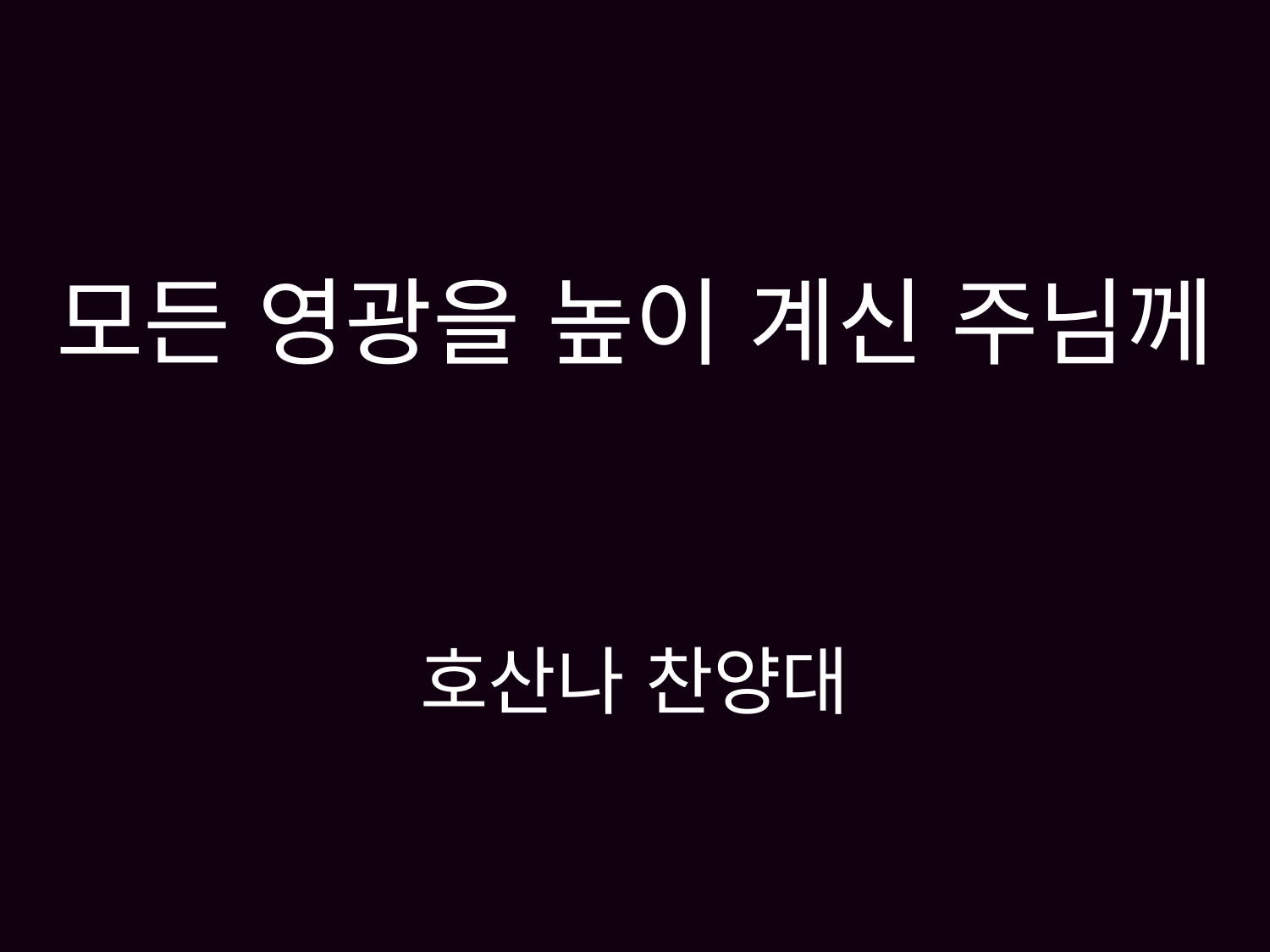

# 모든 영광을 높이 계신 주님께 호산나 찬양대